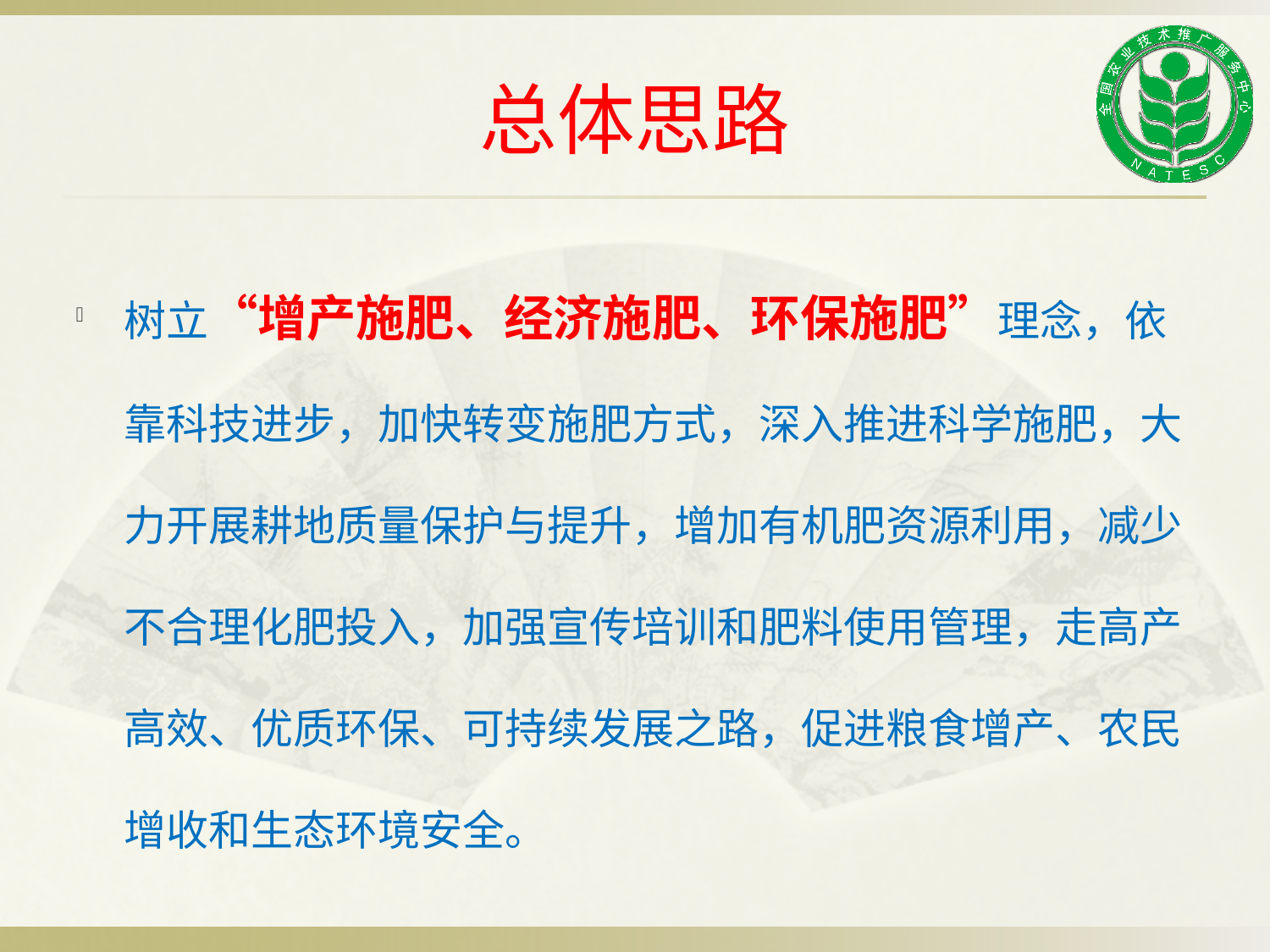

# 总体思路
树立“增产施肥、经济施肥、环保施肥”理念，依靠科技进步，加快转变施肥方式，深入推进科学施肥，大力开展耕地质量保护与提升，增加有机肥资源利用，减少不合理化肥投入，加强宣传培训和肥料使用管理，走高产高效、优质环保、可持续发展之路，促进粮食增产、农民增收和生态环境安全。